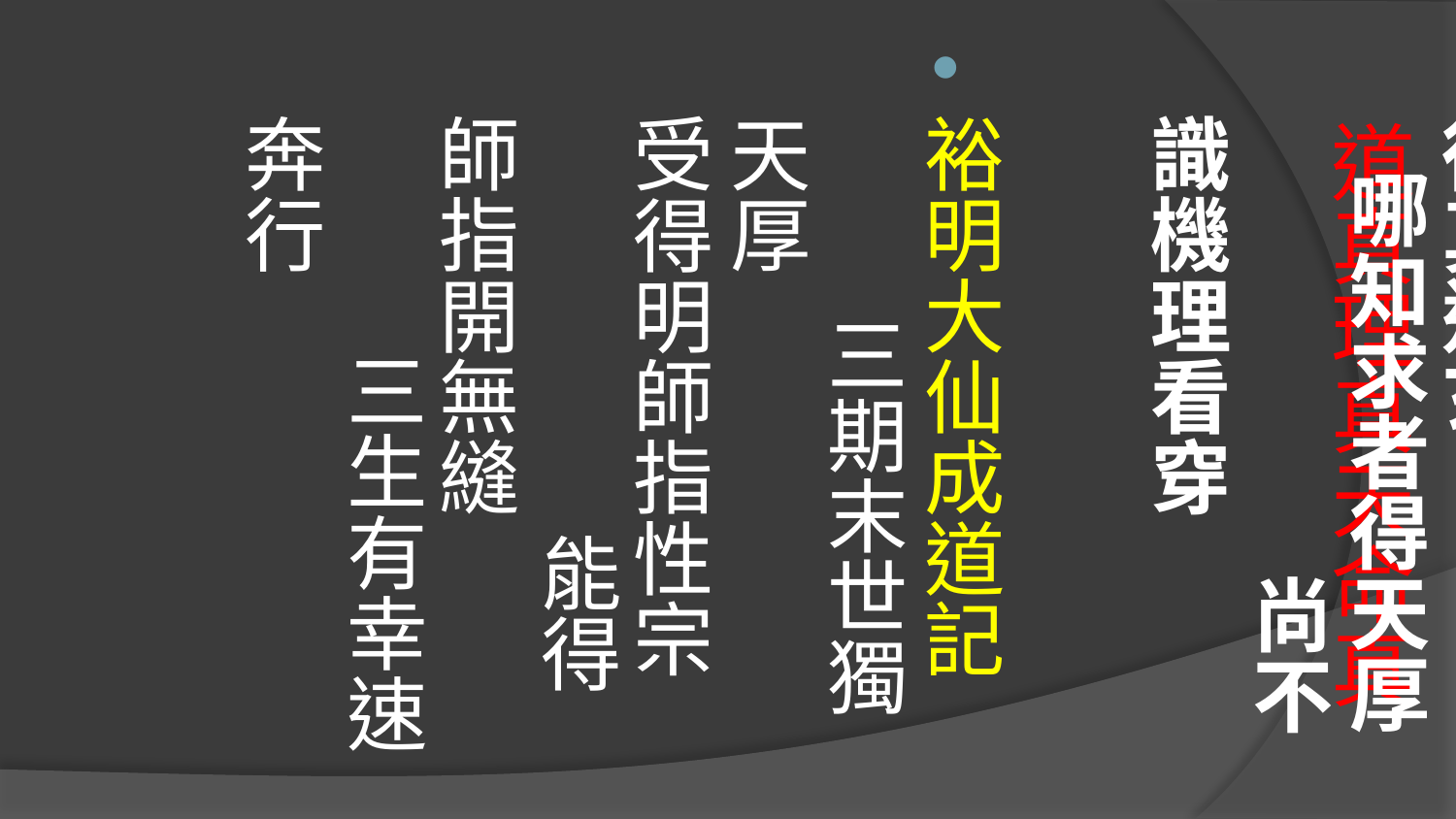

司馬光大仙結緣訓                                 氣天大仙皆焦急                            欲求不得真道玄                      哪知求者得天厚                            尚不識機理看穿

裕明大仙成道記                 三期末世獨天厚                           受得明師指性宗                             能得師指開無縫                            三生有幸速奔行

# 道真理真天命真